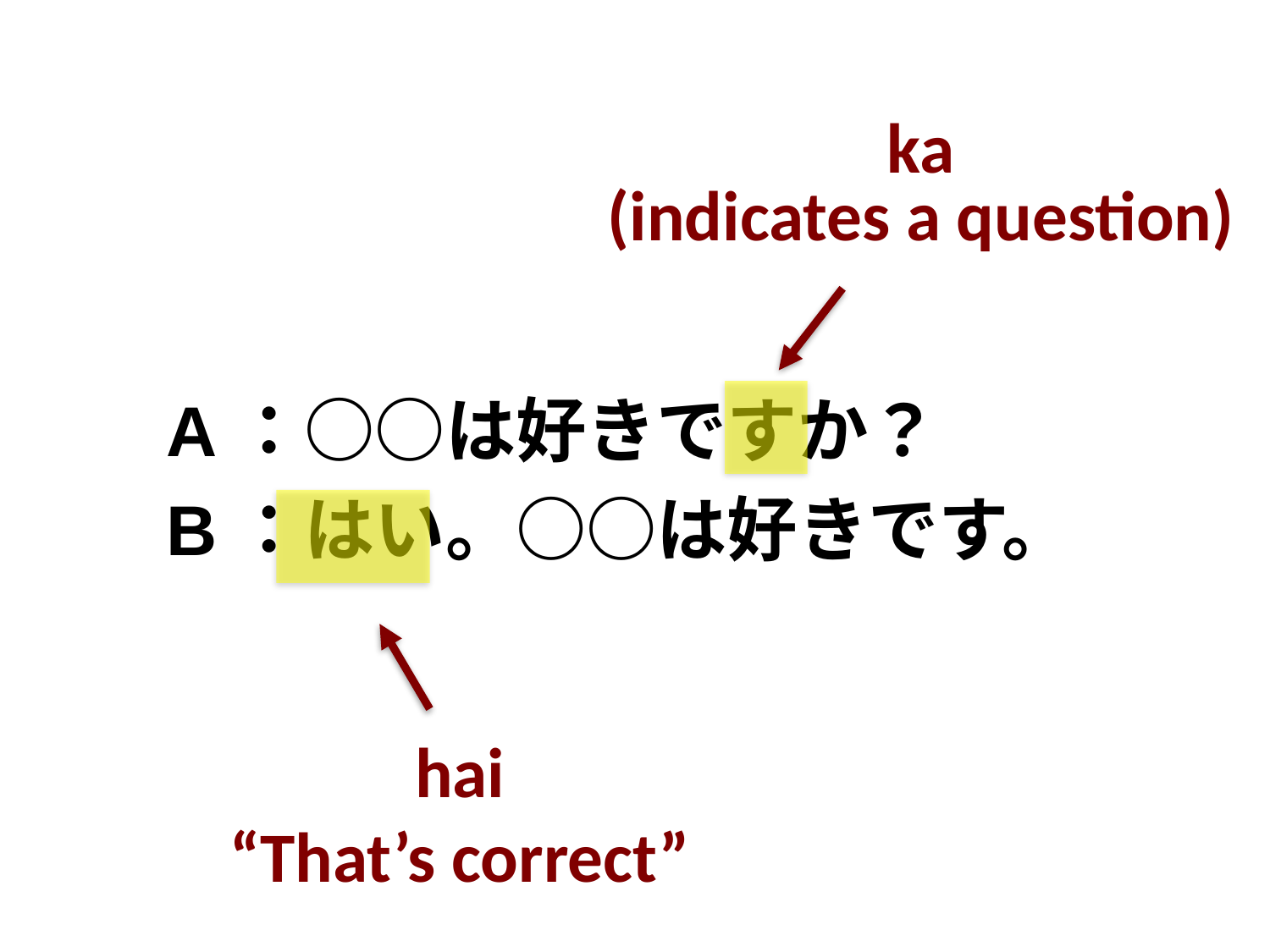

ka
(indicates a question)
A：○○は好きですか？
B：はい。○○は好きです。

hai
“That’s correct”